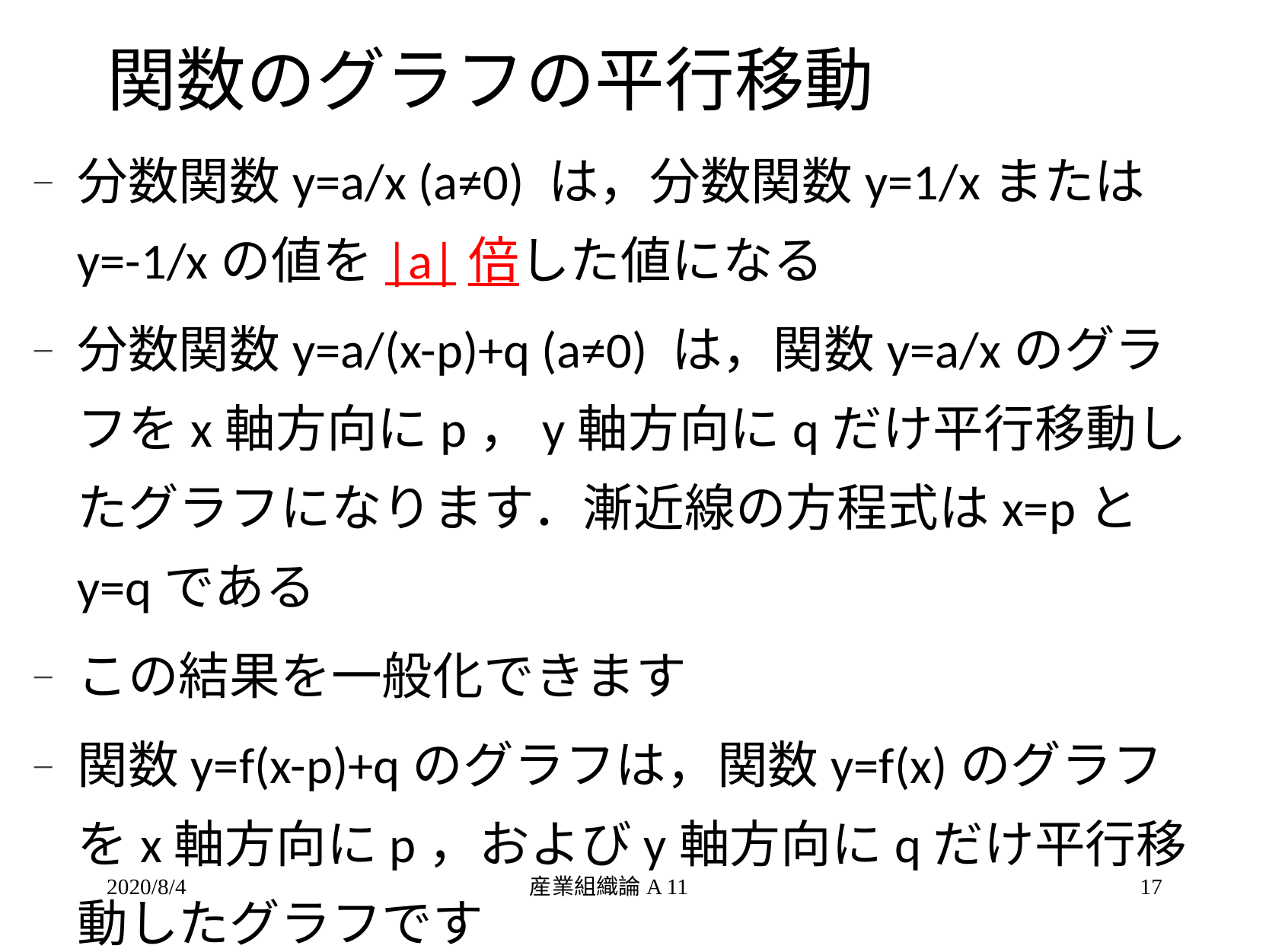

# 関数のグラフの平行移動
分数関数y=a/x (a≠0) は，分数関数y=1/xまたはy=-1/xの値を|a|倍した値になる
分数関数y=a/(x-p)+q (a≠0) は，関数y=a/xのグラフをx軸方向にp，y軸方向にqだけ平行移動したグラフになります．漸近線の方程式はx=pとy=qである
この結果を一般化できます
関数y=f(x-p)+qのグラフは，関数y=f(x)のグラフをx軸方向にp，およびy軸方向にqだけ平行移動したグラフです

2020/8/4
産業組織論A 11
17